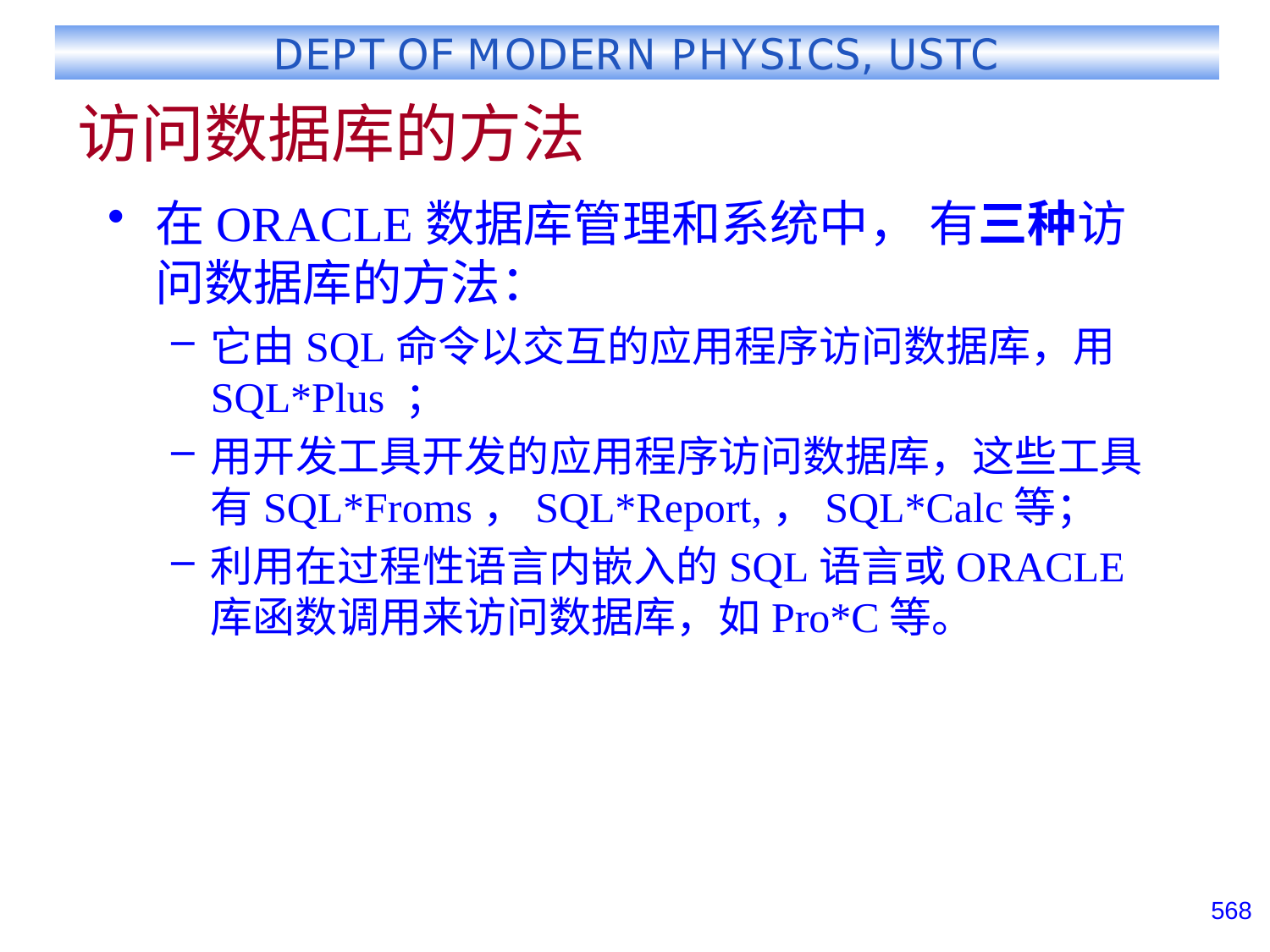

# 访问数据库的方法
在ORACLE数据库管理和系统中， 有三种访问数据库的方法：
它由SQL命令以交互的应用程序访问数据库，用SQL*Plus ；
用开发工具开发的应用程序访问数据库，这些工具有SQL*Froms，SQL*Report,，SQL*Calc等；
利用在过程性语言内嵌入的SQL语言或ORACLE库函数调用来访问数据库，如Pro*C等。